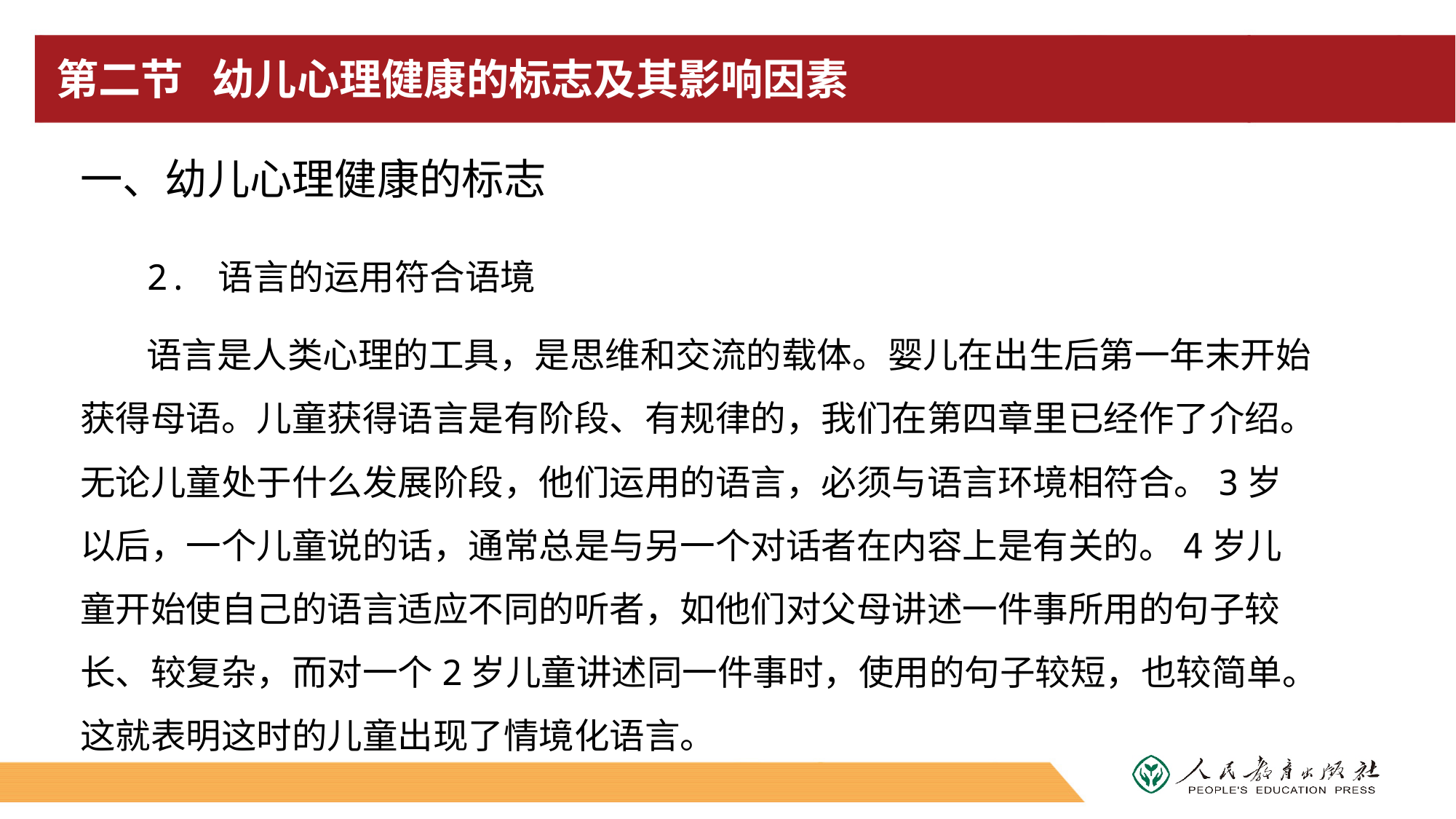

# 第二节   幼儿心理健康的标志及其影响因素
一、幼儿心理健康的标志
2. 语言的运用符合语境
语言是人类心理的工具，是思维和交流的载体。婴儿在出生后第一年末开始获得母语。儿童获得语言是有阶段、有规律的，我们在第四章里已经作了介绍。无论儿童处于什么发展阶段，他们运用的语言，必须与语言环境相符合。3岁以后，一个儿童说的话，通常总是与另一个对话者在内容上是有关的。4岁儿童开始使自己的语言适应不同的听者，如他们对父母讲述一件事所用的句子较长、较复杂，而对一个2岁儿童讲述同一件事时，使用的句子较短，也较简单。这就表明这时的儿童出现了情境化语言。